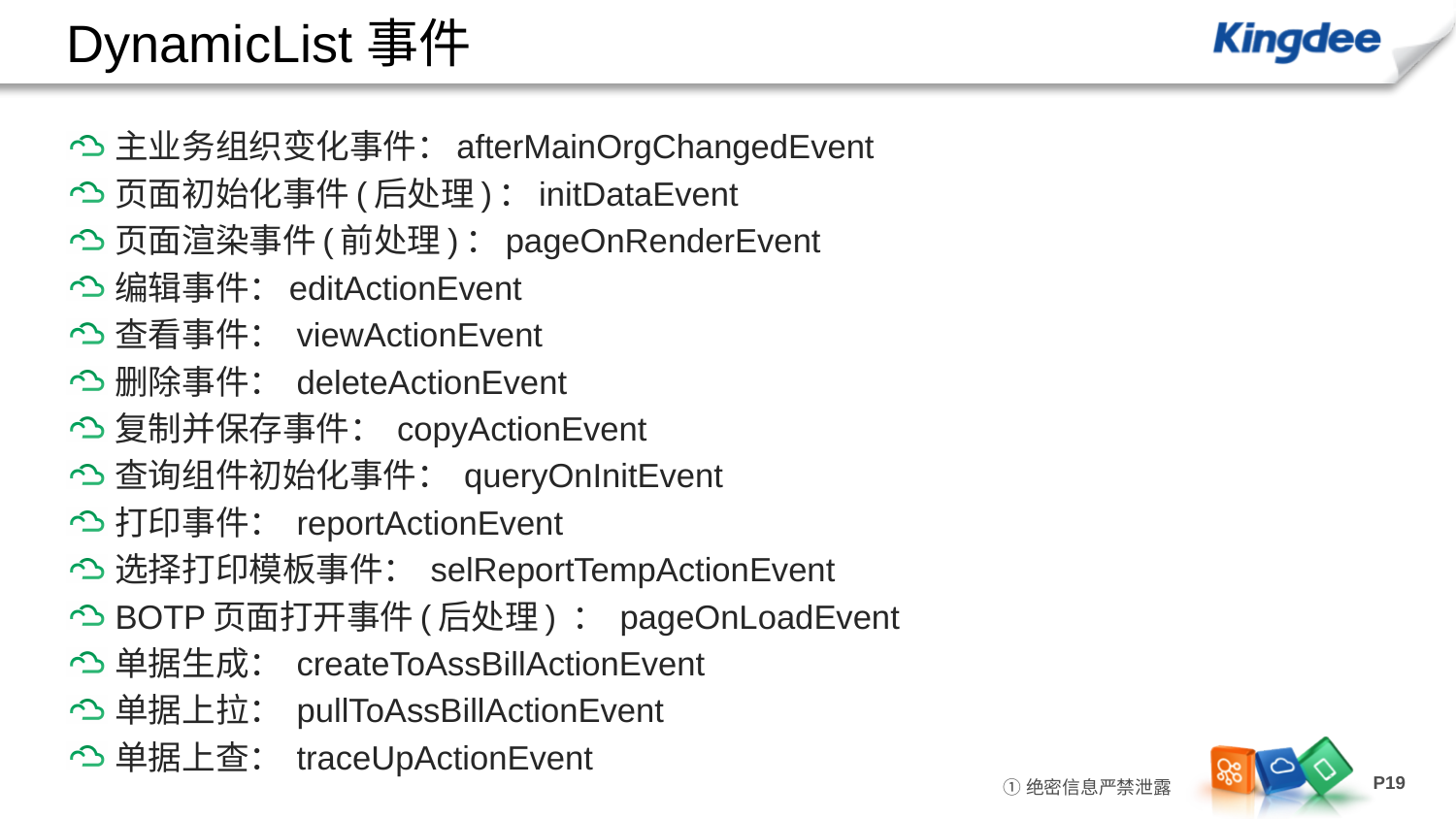

# DynamicList事件
主业务组织变化事件：afterMainOrgChangedEvent
页面初始化事件(后处理)：initDataEvent
页面渲染事件(前处理)：pageOnRenderEvent
编辑事件：editActionEvent
查看事件： viewActionEvent
删除事件： deleteActionEvent
复制并保存事件： copyActionEvent
查询组件初始化事件： queryOnInitEvent
打印事件： reportActionEvent
选择打印模板事件： selReportTempActionEvent
BOTP页面打开事件(后处理) ： pageOnLoadEvent
单据生成： createToAssBillActionEvent
单据上拉： pullToAssBillActionEvent
单据上查： traceUpActionEvent